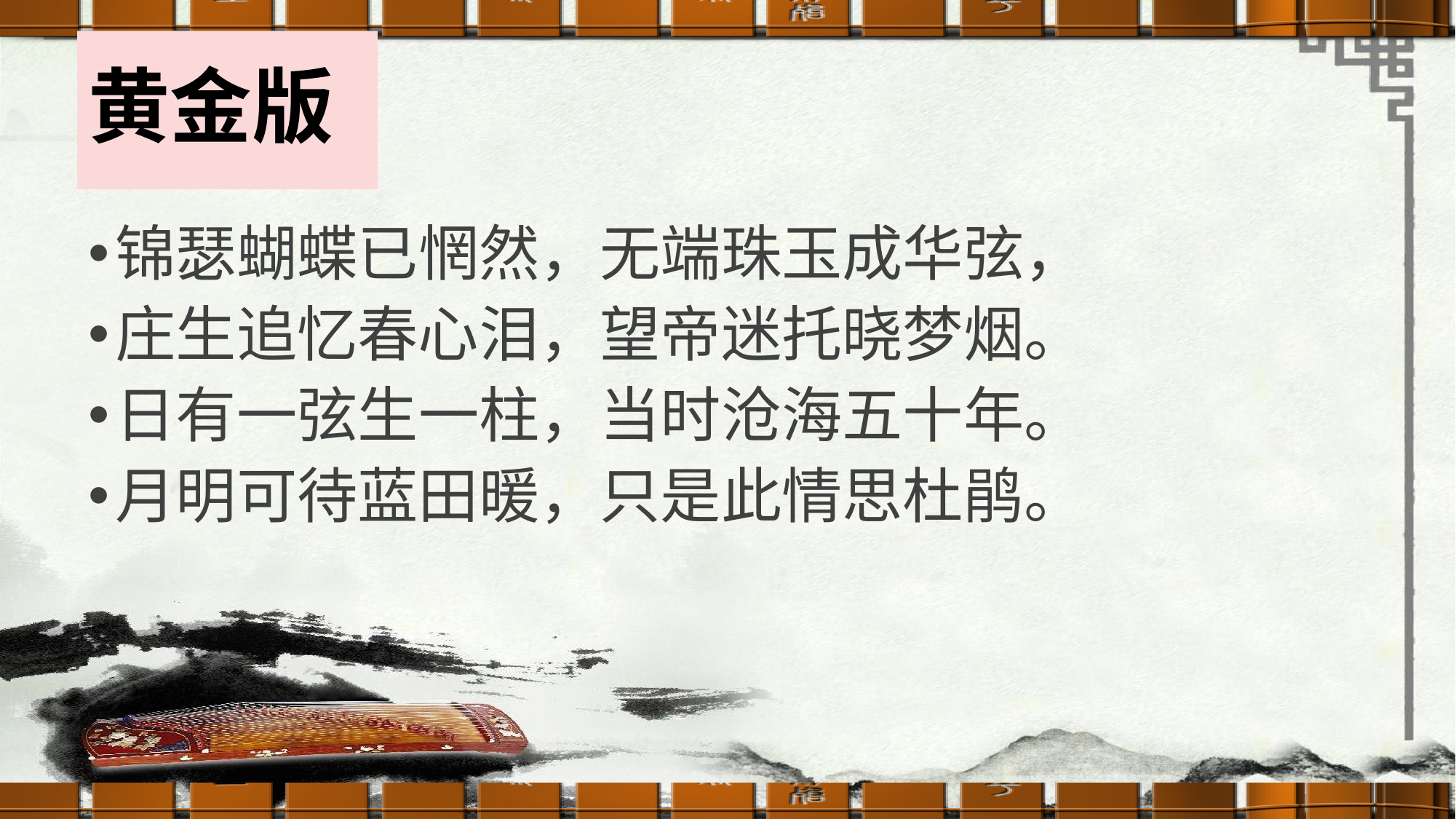

# 黄金版
锦瑟蝴蝶已惘然，无端珠玉成华弦，
庄生追忆春心泪，望帝迷托晓梦烟。
日有一弦生一柱，当时沧海五十年。
月明可待蓝田暖，只是此情思杜鹃。